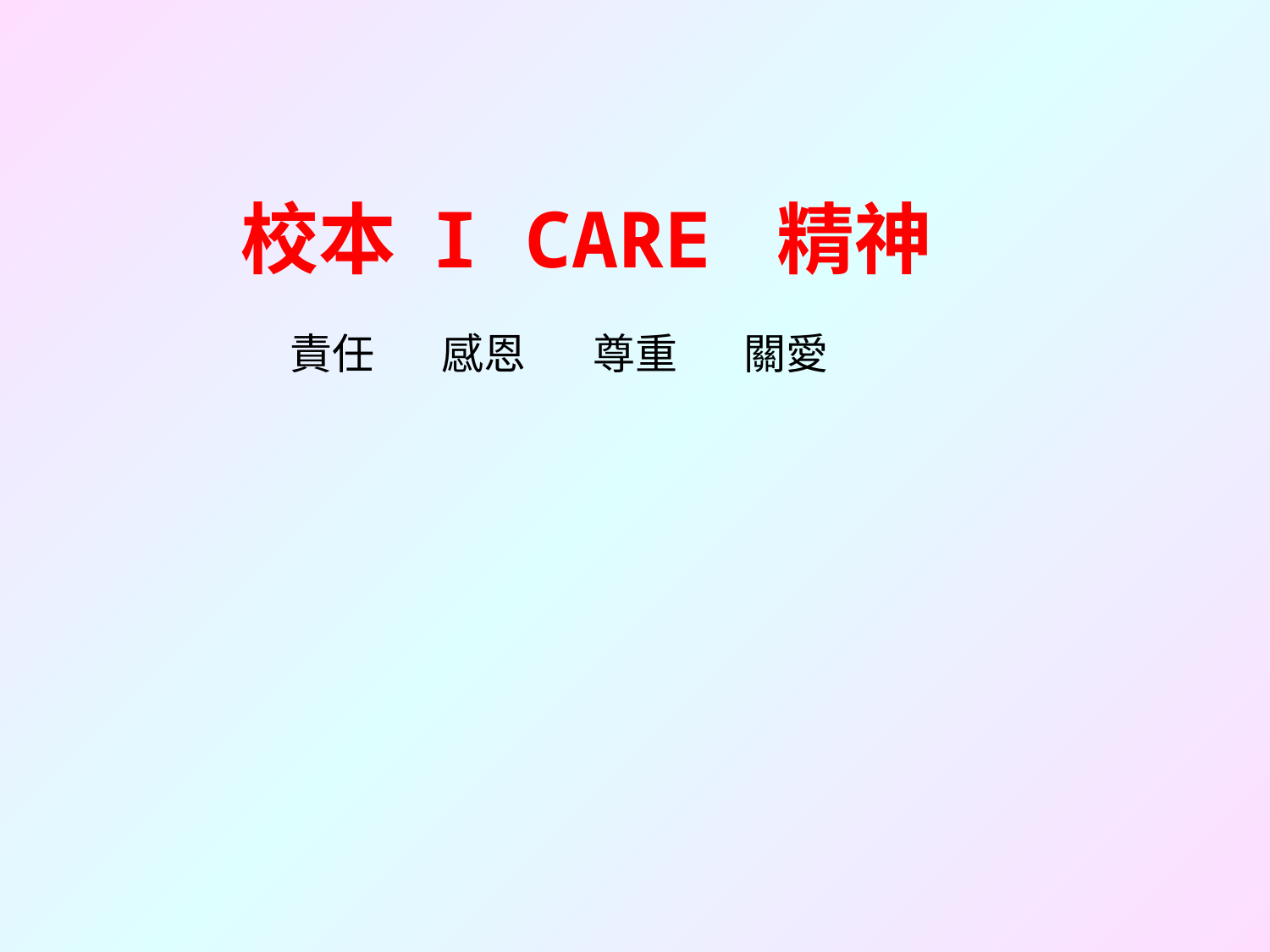

校本 I CARE 精神

責任       感恩       尊重       關愛